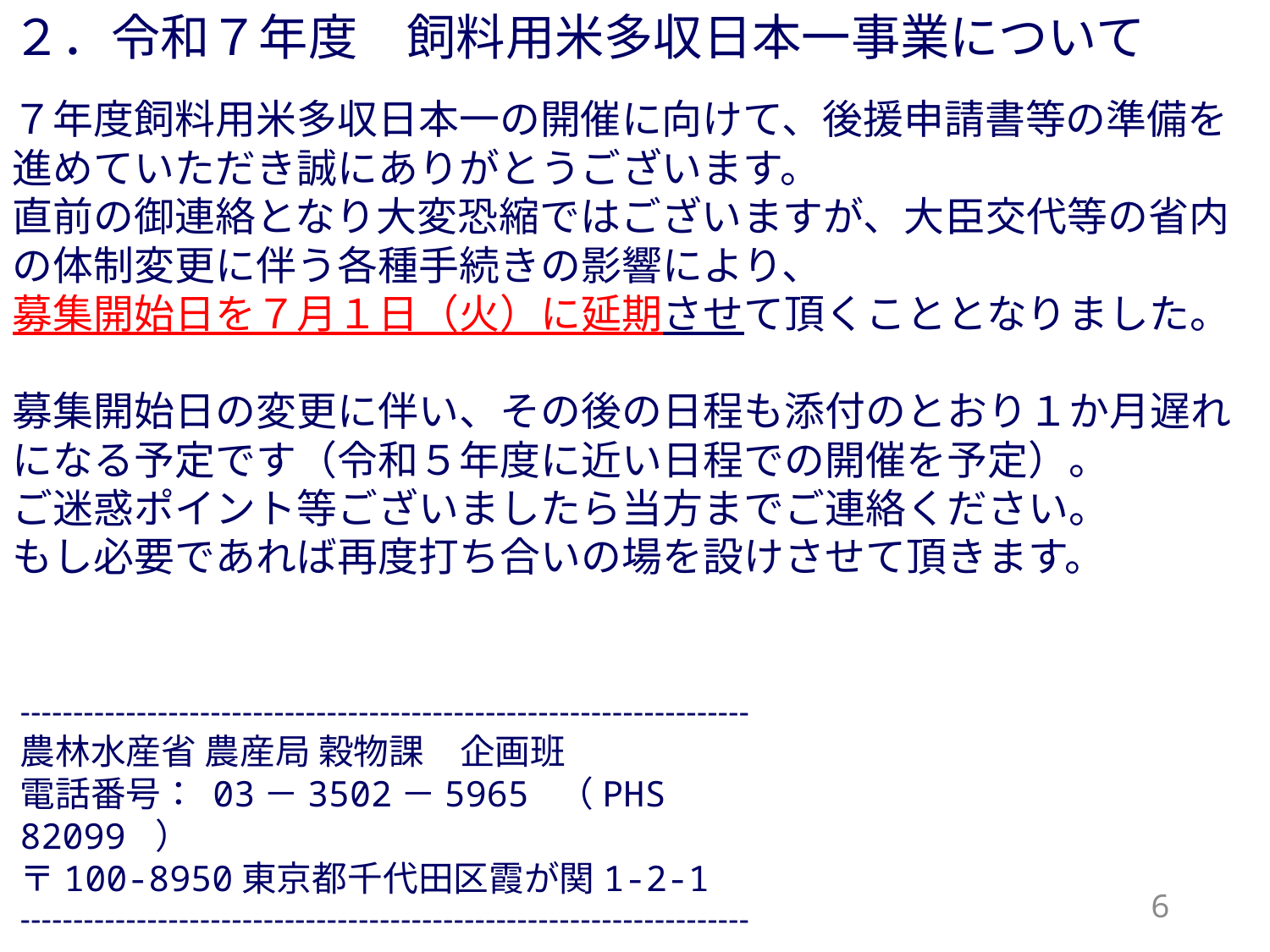

２．令和７年度　飼料用米多収日本一事業について
７年度飼料用米多収日本一の開催に向けて、後援申請書等の準備を進めていただき誠にありがとうございます。
直前の御連絡となり大変恐縮ではございますが、大臣交代等の省内の体制変更に伴う各種手続きの影響により、
募集開始日を７月１日（火）に延期させて頂くこととなりました。

募集開始日の変更に伴い、その後の日程も添付のとおり１か月遅れになる予定です（令和５年度に近い日程での開催を予定）。
ご迷惑ポイント等ございましたら当方までご連絡ください。
もし必要であれば再度打ち合いの場を設けさせて頂きます。
---------------------------------------------------------------------
農林水産省 農産局 穀物課　企画班
電話番号： 03－3502－5965 （PHS 82099 ）
〒100-8950東京都千代田区霞が関1-2-1
---------------------------------------------------------------------
6